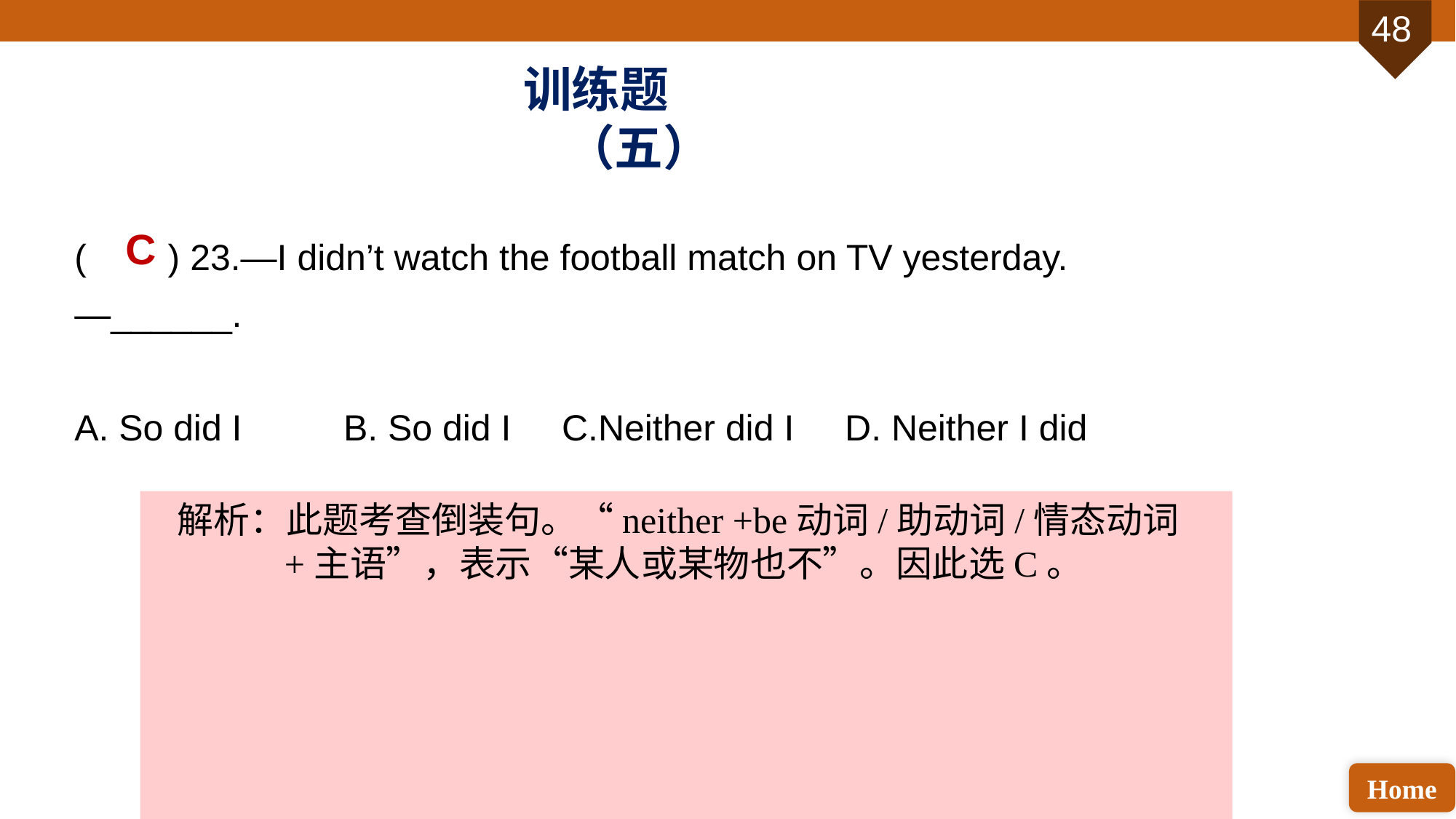

训练题（五）
(        ) 23.—I didn’t watch the football match on TV yesterday.
—______.

A. So did I          B. So did I     C.Neither did I     D. Neither I did
C

解析：此题考查倒装句。“neither +be动词/助动词/情态动词+主语”，表示“某人或某物也不”。因此选C。